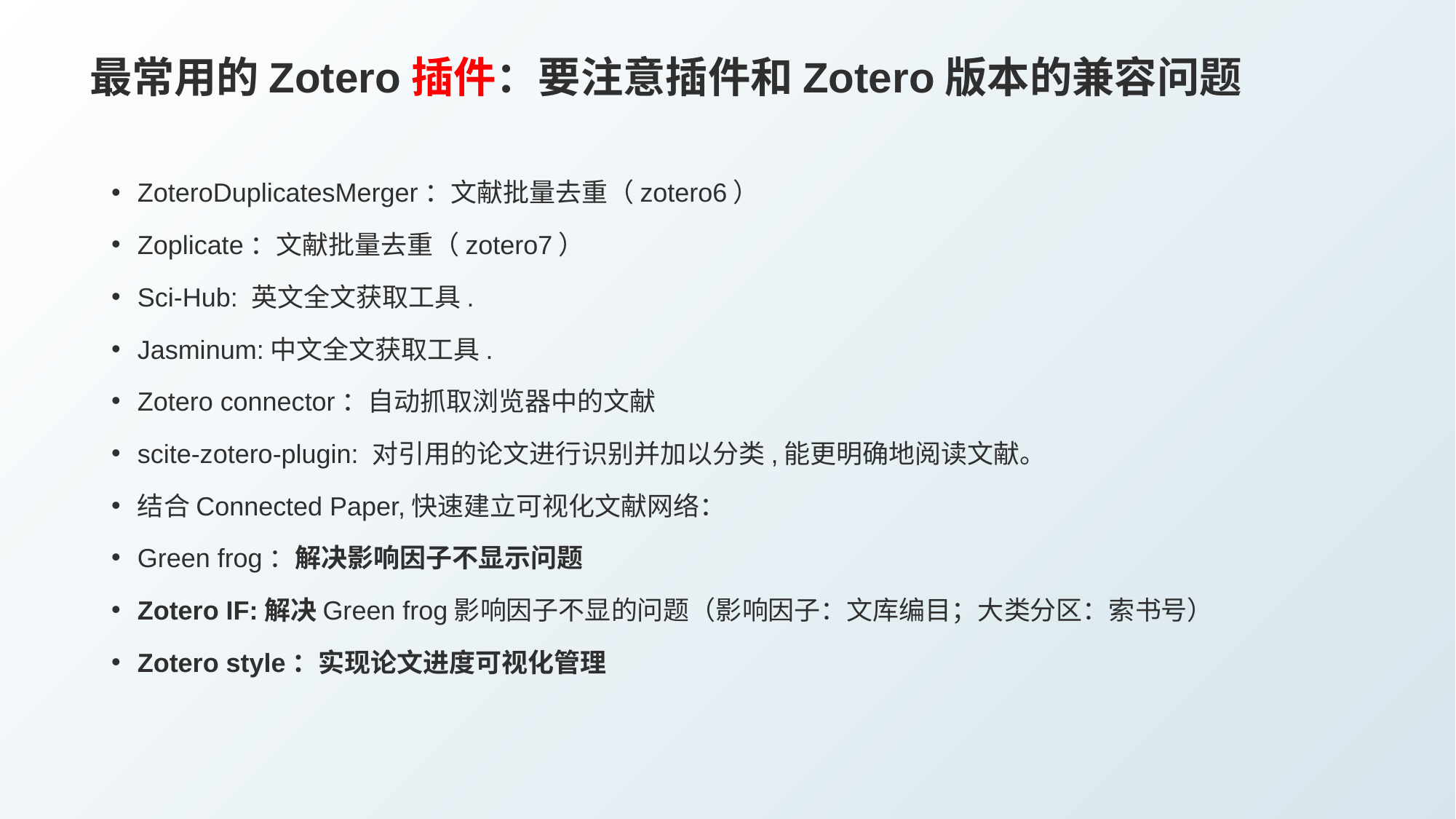

# 最常用的Zotero插件：要注意插件和Zotero版本的兼容问题
ZoteroDuplicatesMerger：文献批量去重（zotero6）
Zoplicate：文献批量去重（zotero7）
Sci-Hub: 英文全文获取工具.
Jasminum:中文全文获取工具.
Zotero connector：自动抓取浏览器中的文献
scite-zotero-plugin: 对引用的论文进行识别并加以分类,能更明确地阅读文献。
结合Connected Paper,快速建立可视化文献网络：
Green frog：解决影响因子不显示问题
Zotero IF:解决Green frog影响因子不显的问题（影响因子：文库编目；大类分区：索书号）
Zotero style：实现论文进度可视化管理